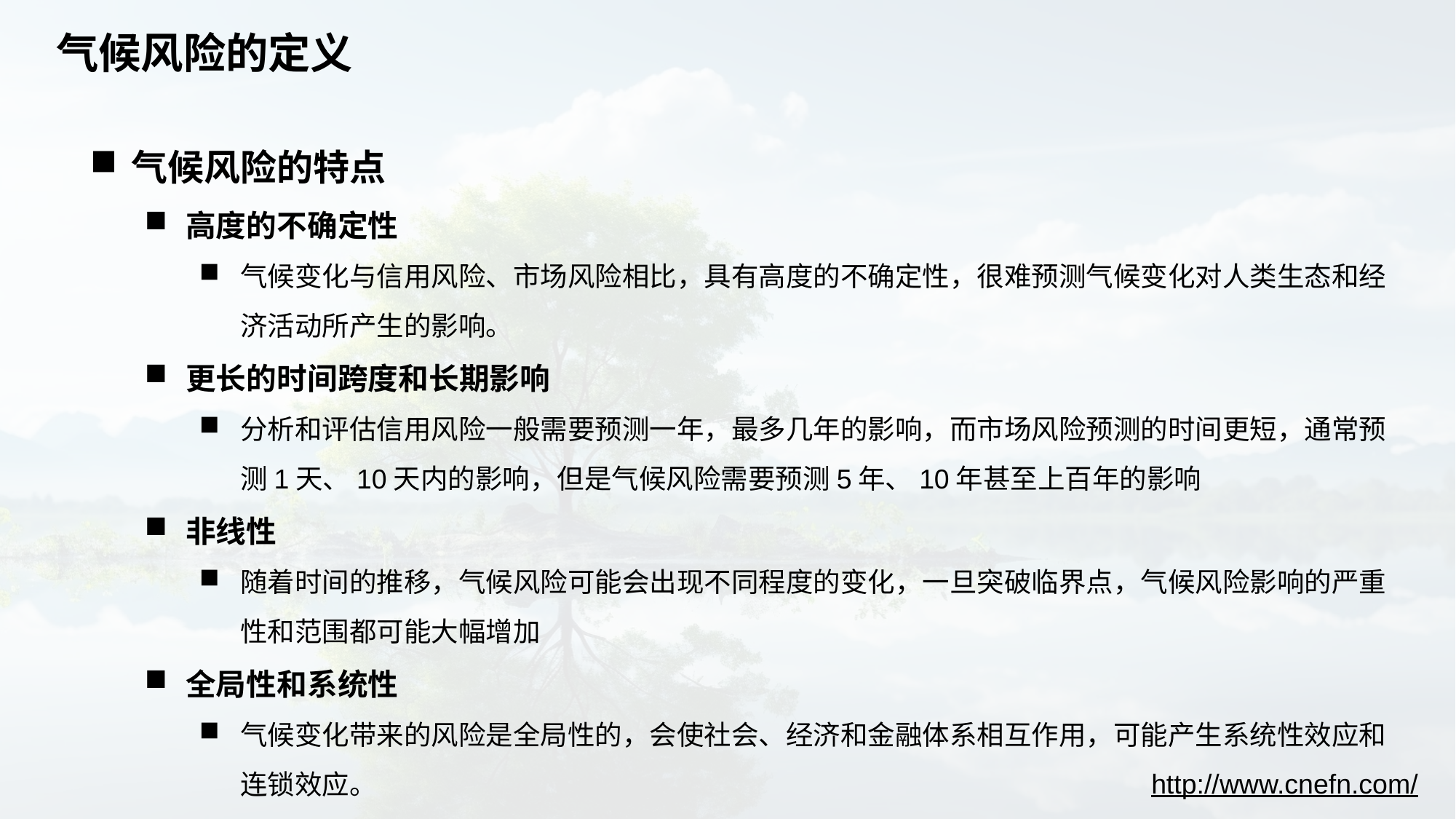

# 气候风险的定义
气候风险的特点
高度的不确定性
气候变化与信用风险、市场风险相比，具有高度的不确定性，很难预测气候变化对人类生态和经济活动所产生的影响。
更长的时间跨度和长期影响
分析和评估信用风险一般需要预测一年，最多几年的影响，而市场风险预测的时间更短，通常预测1天、10天内的影响，但是气候风险需要预测5年、10年甚至上百年的影响
非线性
随着时间的推移，气候风险可能会出现不同程度的变化，一旦突破临界点，气候风险影响的严重性和范围都可能大幅增加
全局性和系统性
气候变化带来的风险是全局性的，会使社会、经济和金融体系相互作用，可能产生系统性效应和连锁效应。